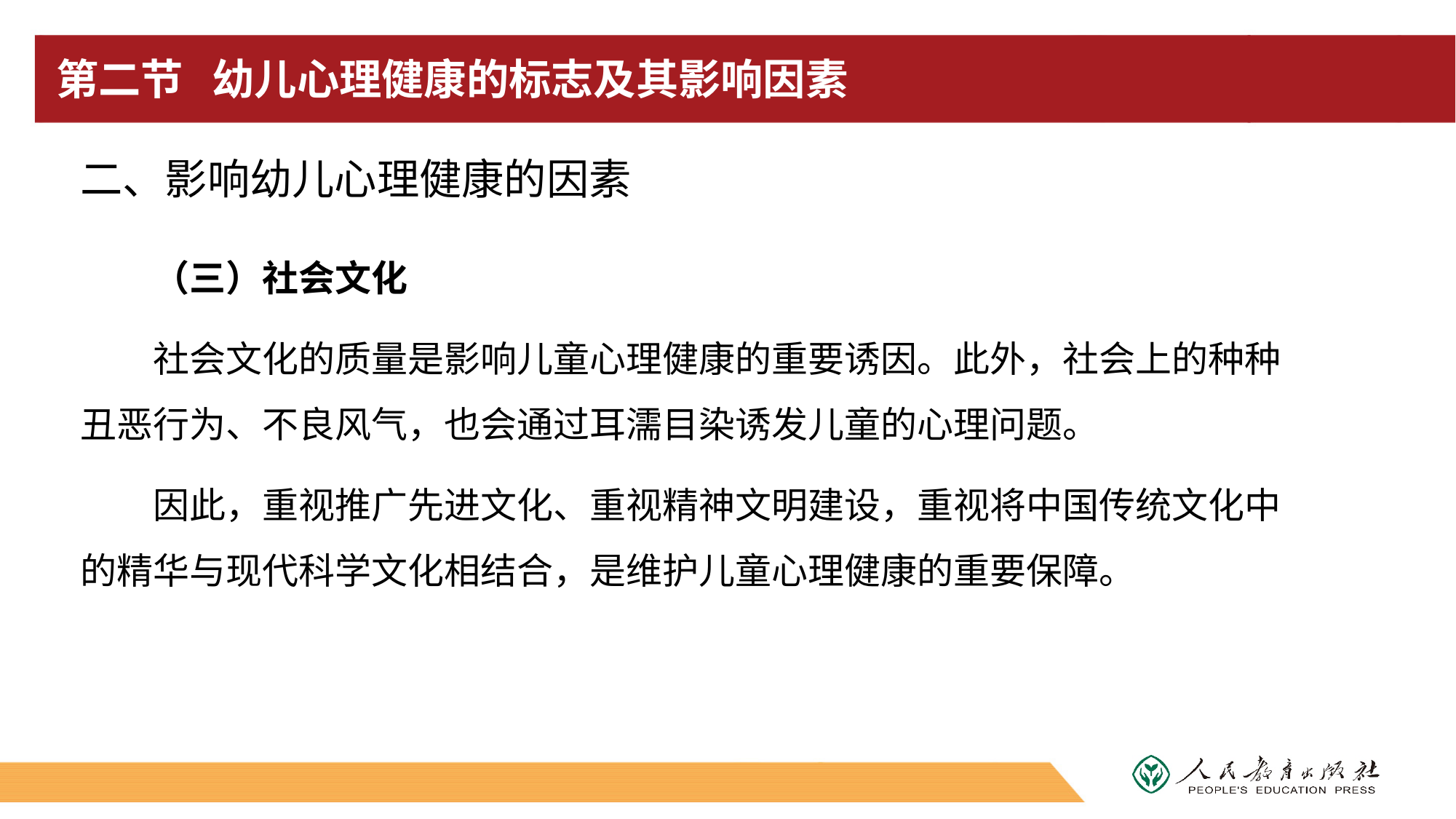

# 第二节   幼儿心理健康的标志及其影响因素
二、影响幼儿心理健康的因素
（三）社会文化
社会文化的质量是影响儿童心理健康的重要诱因。此外，社会上的种种丑恶行为、不良风气，也会通过耳濡目染诱发儿童的心理问题。
因此，重视推广先进文化、重视精神文明建设，重视将中国传统文化中的精华与现代科学文化相结合，是维护儿童心理健康的重要保障。